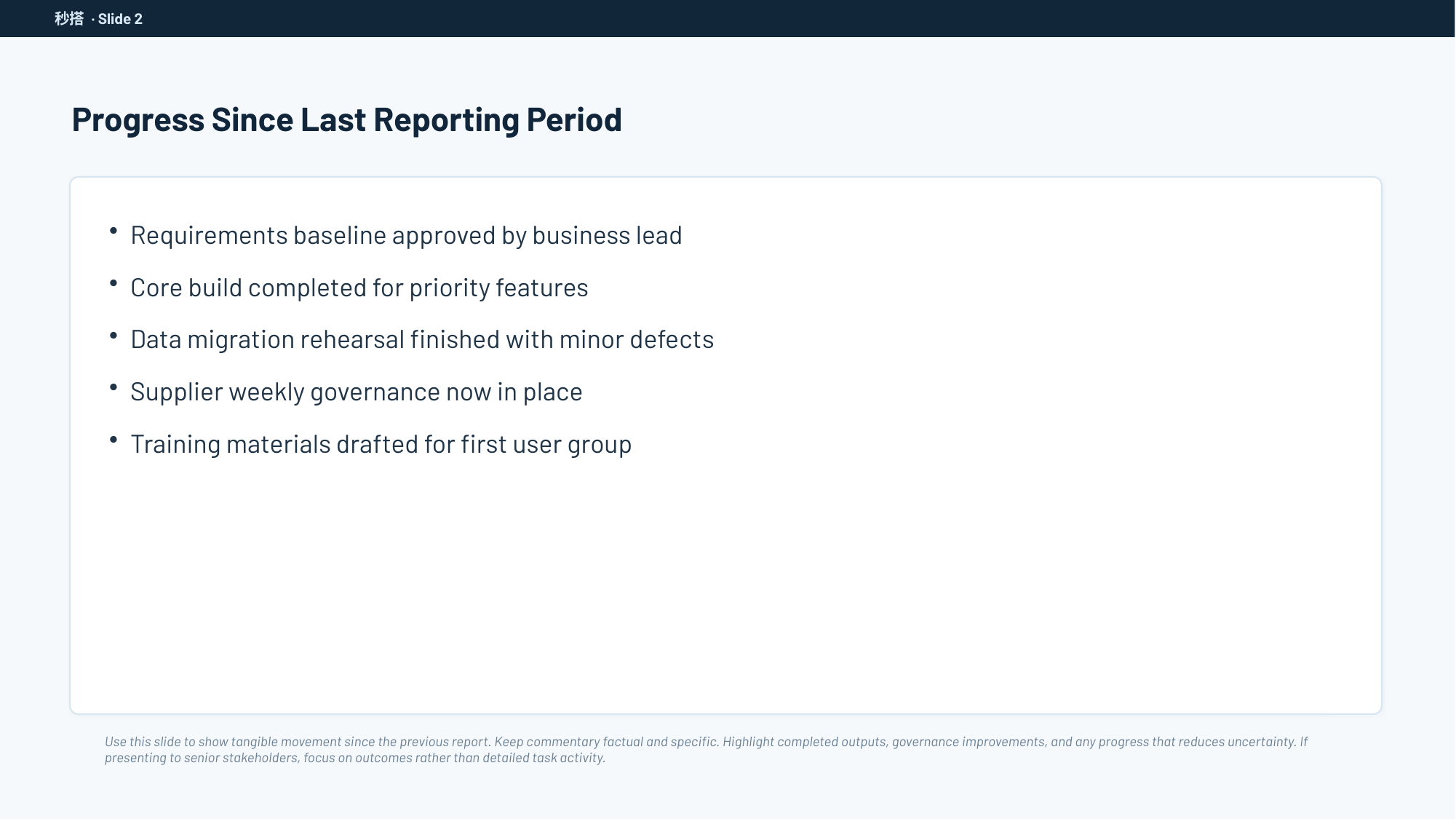

秒搭 · Slide 2
Progress Since Last Reporting Period

Requirements baseline approved by business lead
Core build completed for priority features
Data migration rehearsal finished with minor defects
Supplier weekly governance now in place
Training materials drafted for first user group
Use this slide to show tangible movement since the previous report. Keep commentary factual and specific. Highlight completed outputs, governance improvements, and any progress that reduces uncertainty. If presenting to senior stakeholders, focus on outcomes rather than detailed task activity.